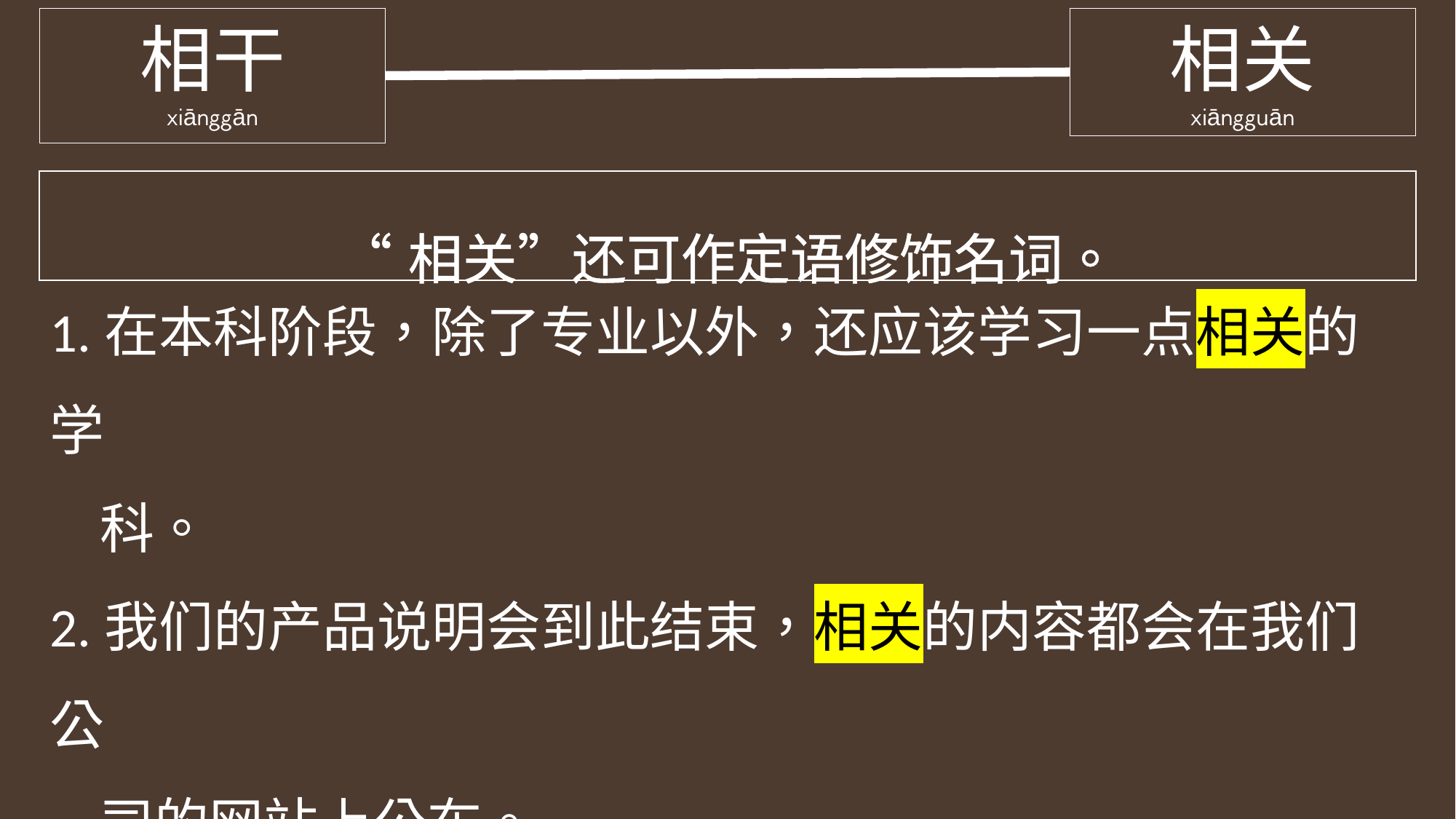

相干
xiānggān

相关
xiāngguān
|  |
| --- |
| “相关”还可作定语修饰名词。 |
| --- |
1.在本科阶段，除了专业以外，还应该学习一点相关的学
   科。
2.我们的产品说明会到此结束，相关的内容都会在我们公
   司的网站上公布。